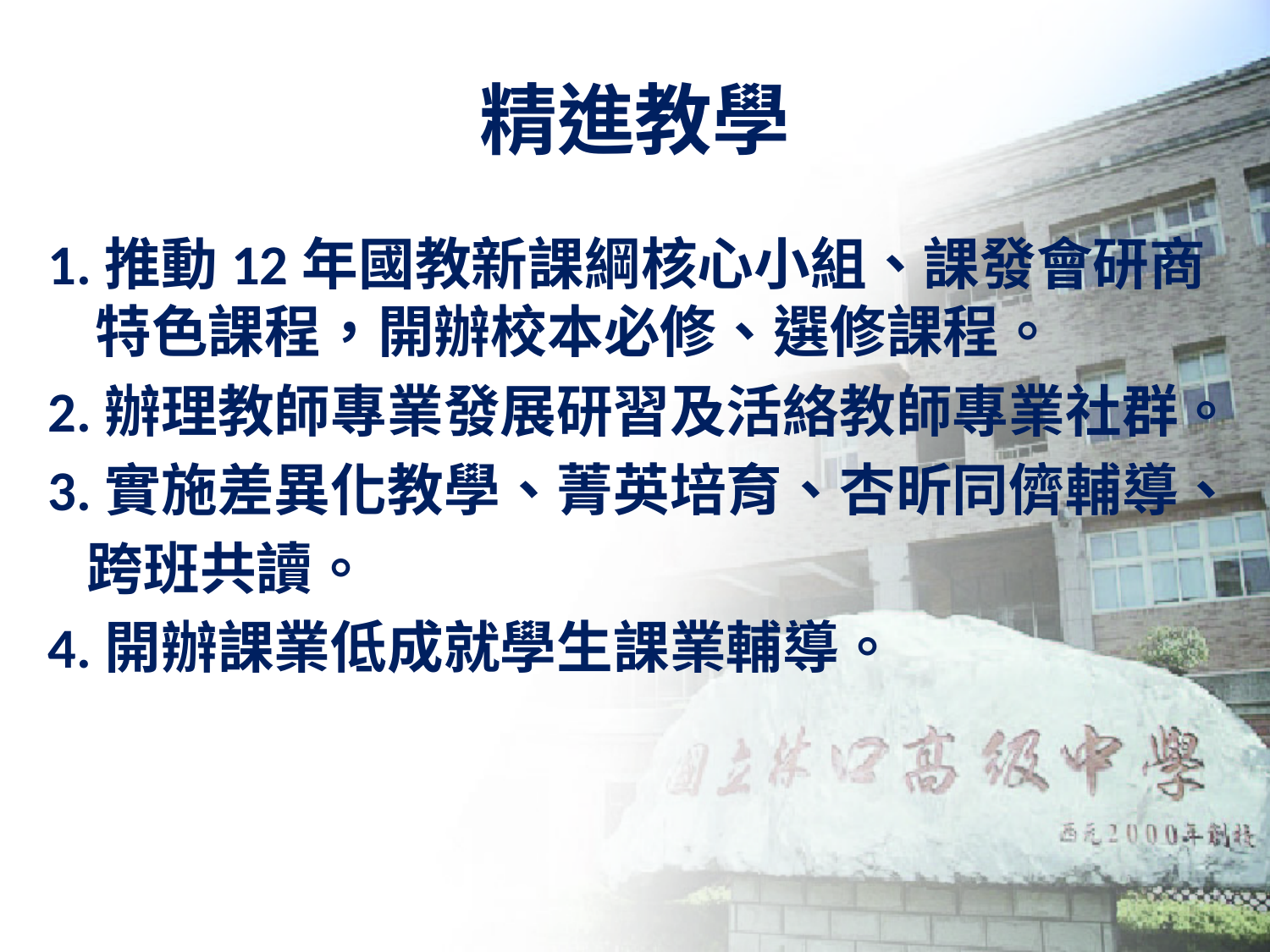

# 精進教學
1.推動12年國教新課綱核心小組、課發會研商特色課程，開辦校本必修、選修課程。
2.辦理教師專業發展研習及活絡教師專業社群。
3.實施差異化教學、菁英培育、杏昕同儕輔導、
  跨班共讀。
4.開辦課業低成就學生課業輔導。